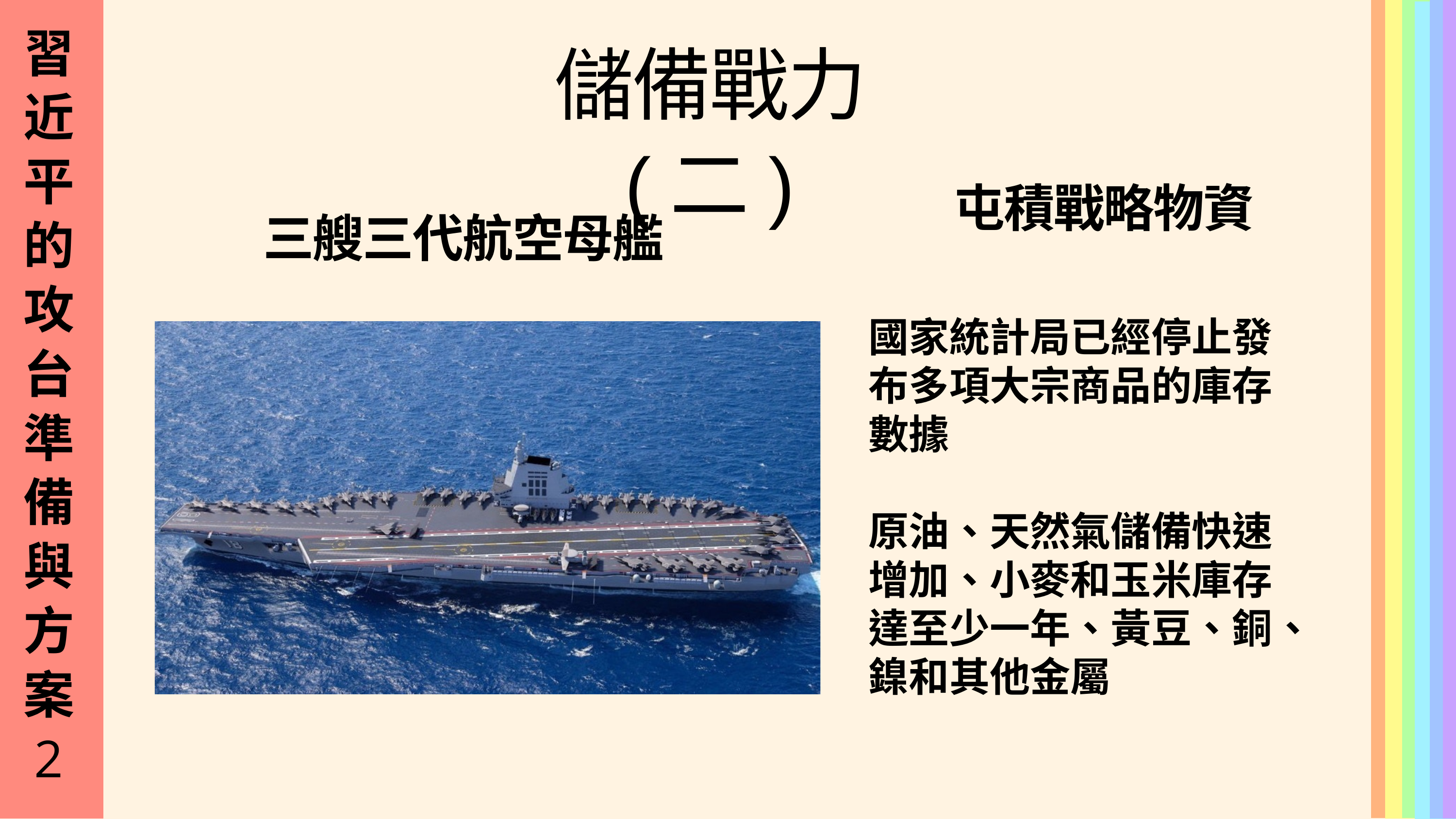

習
近
平
的
攻
台
準
備
與
方
案
2
儲備戰力 (二)
屯積戰略物資
三艘三代航空母艦
國家統計局已經停止發布多項大宗商品的庫存數據

原油、天然氣儲備快速增加、小麥和玉米庫存達至少一年、黃豆、銅、鎳和其他金屬